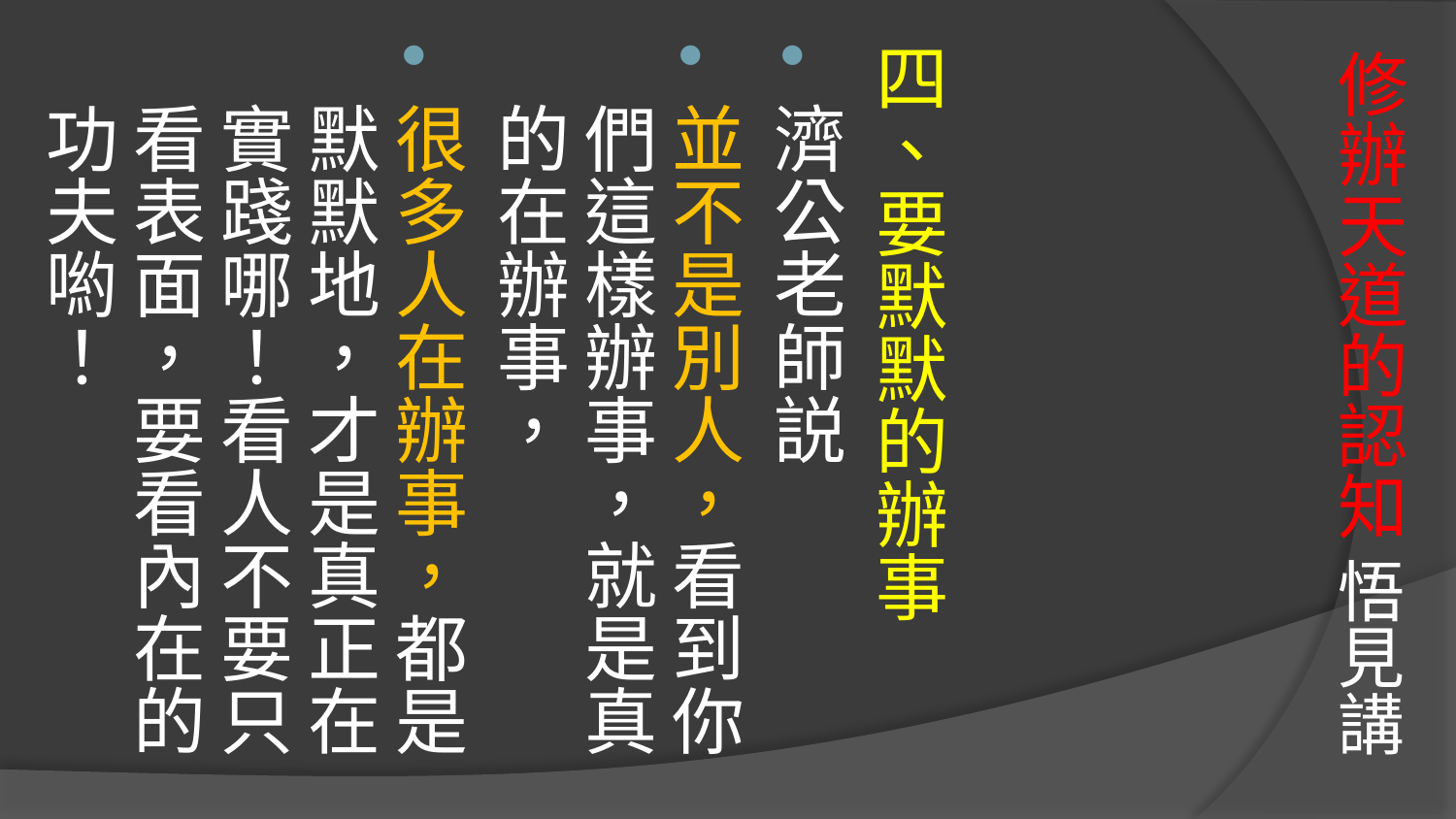

# 修辦天道的認知 悟見講
四、要默默的辦事
濟公老師説
並不是別人，看到你們這樣辦事，就是真的在辦事，
很多人在辦事，都是默默地，才是真正在實踐哪！看人不要只看表面，要看內在的功夫喲！